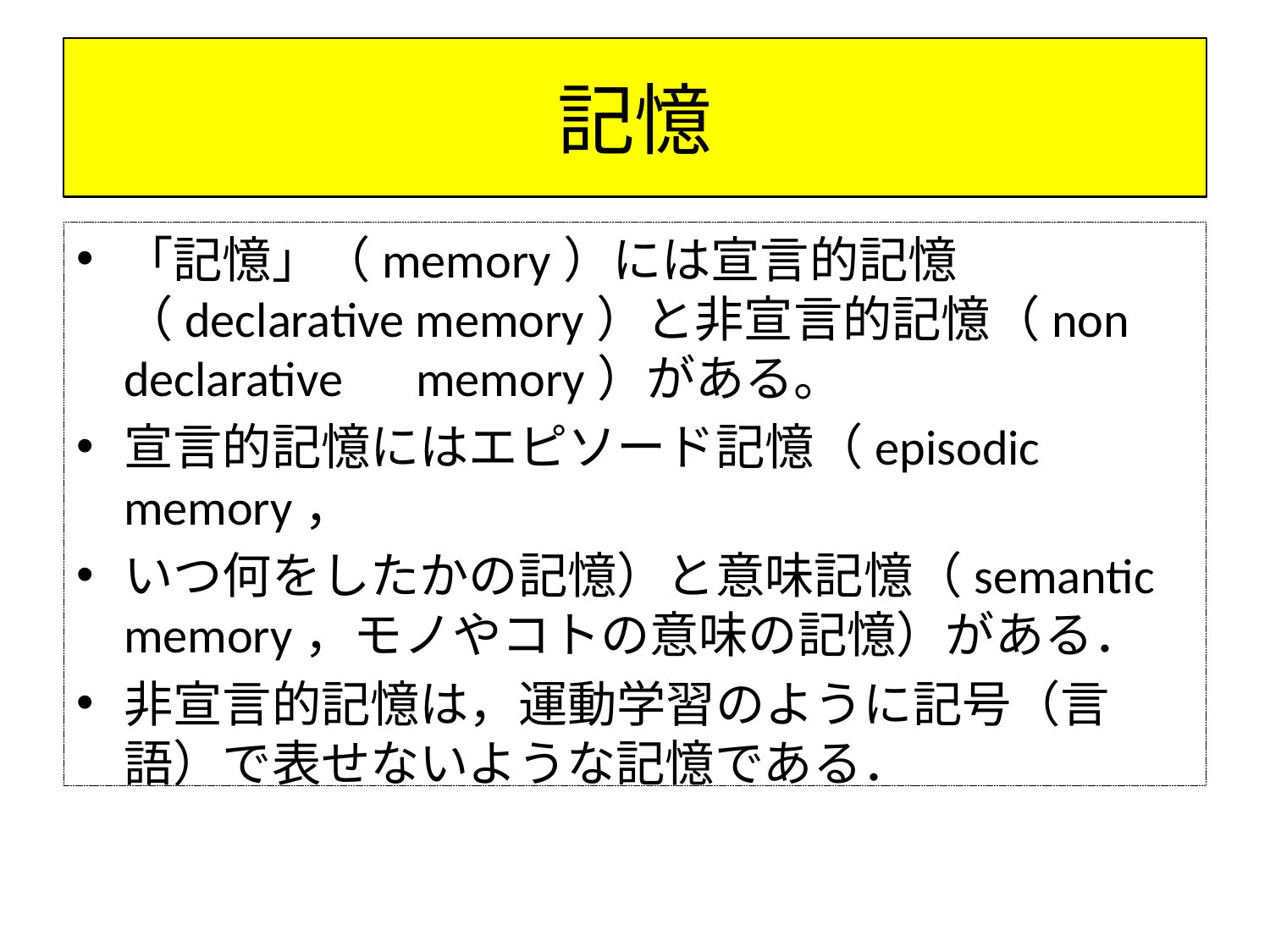

# 記憶
「記憶」（memory）には宣言的記憶（declarative memory）と非宣言的記憶（non　declarative　memory）がある。
宣言的記憶にはエピソード記憶（episodic memory，
いつ何をしたかの記憶）と意味記憶（semantic memory，モノやコトの意味の記憶）がある．
非宣言的記憶は，運動学習のように記号（言語）で表せないような記憶である．